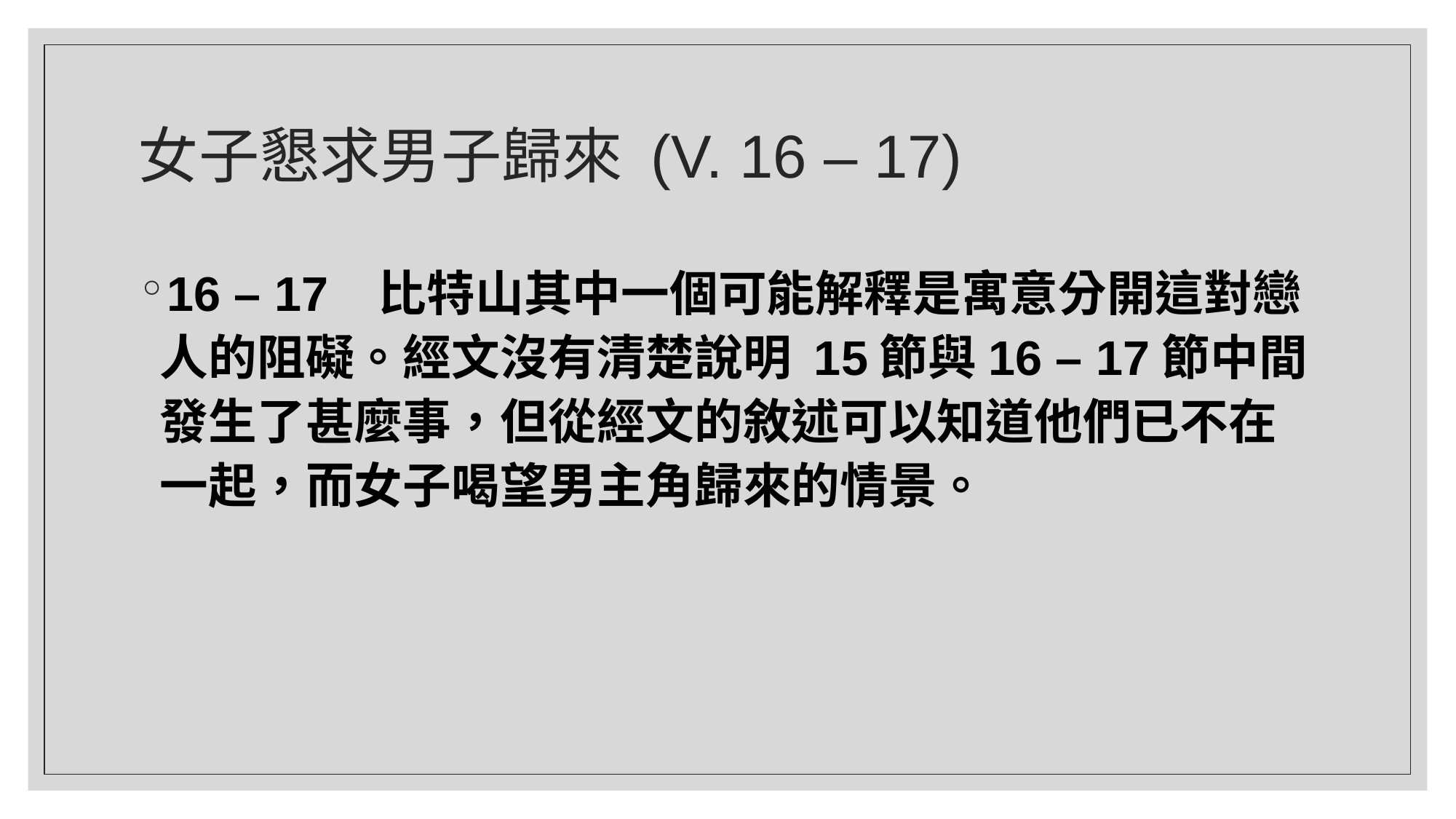

# 女子懇求男子歸來 (V. 16 – 17)
16 – 17	比特山其中一個可能解釋是寓意分開這對戀人的阻礙。經文沒有清楚說明 15節與16 – 17節中間發生了甚麼事，但從經文的敘述可以知道他們已不在一起，而女子喝望男主角歸來的情景。